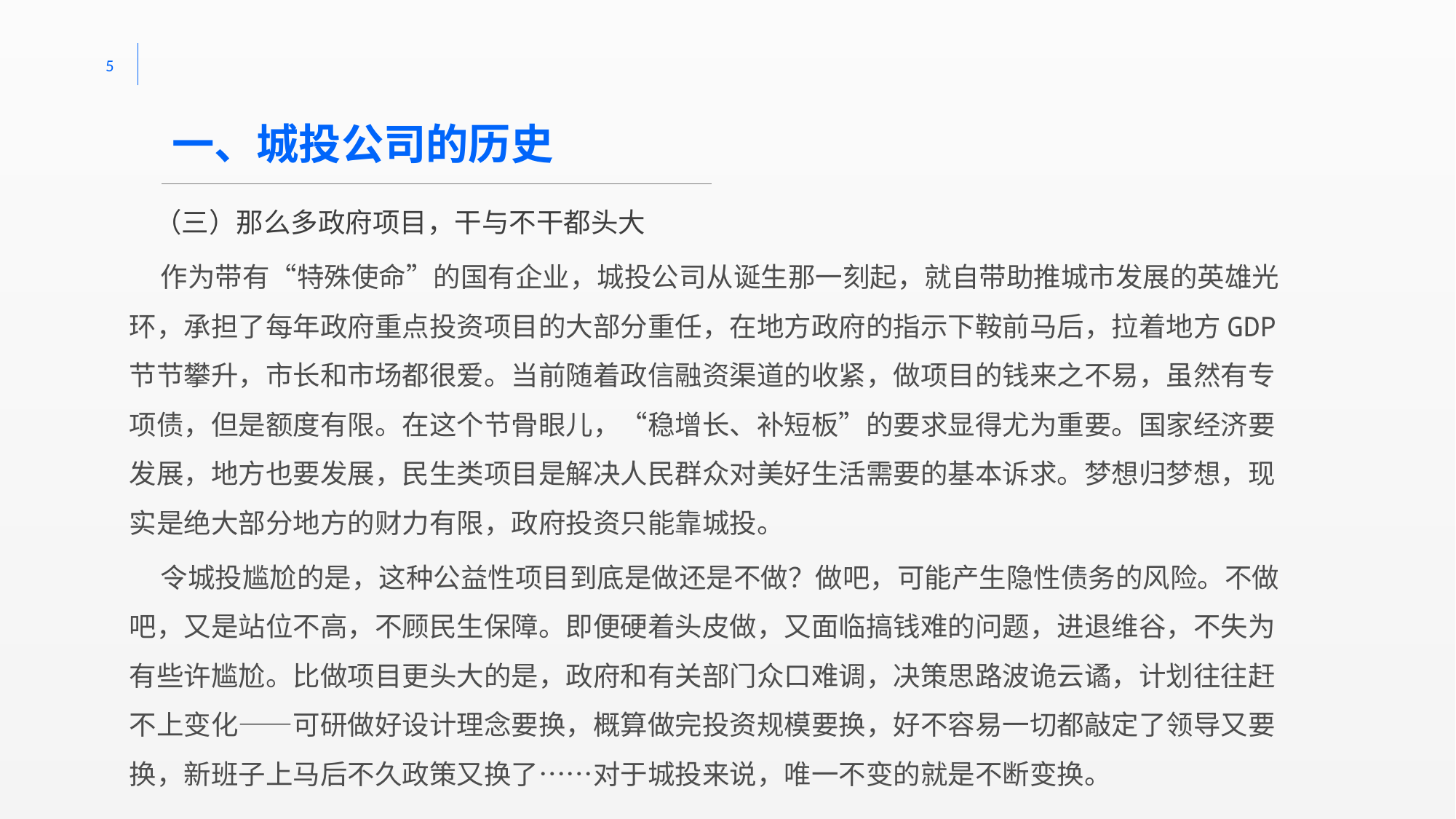

一、城投公司的历史

   （三）那么多政府项目，干与不干都头大
    作为带有“特殊使命”的国有企业，城投公司从诞生那一刻起，就自带助推城市发展的英雄光环，承担了每年政府重点投资项目的大部分重任，在地方政府的指示下鞍前马后，拉着地方GDP节节攀升，市长和市场都很爱。当前随着政信融资渠道的收紧，做项目的钱来之不易，虽然有专项债，但是额度有限。在这个节骨眼儿，“稳增长、补短板”的要求显得尤为重要。国家经济要发展，地方也要发展，民生类项目是解决人民群众对美好生活需要的基本诉求。梦想归梦想，现实是绝大部分地方的财力有限，政府投资只能靠城投。
    令城投尴尬的是，这种公益性项目到底是做还是不做？做吧，可能产生隐性债务的风险。不做吧，又是站位不高，不顾民生保障。即便硬着头皮做，又面临搞钱难的问题，进退维谷，不失为有些许尴尬。比做项目更头大的是，政府和有关部门众口难调，决策思路波诡云谲，计划往往赶不上变化——可研做好设计理念要换，概算做完投资规模要换，好不容易一切都敲定了领导又要换，新班子上马后不久政策又换了……对于城投来说，唯一不变的就是不断变换。